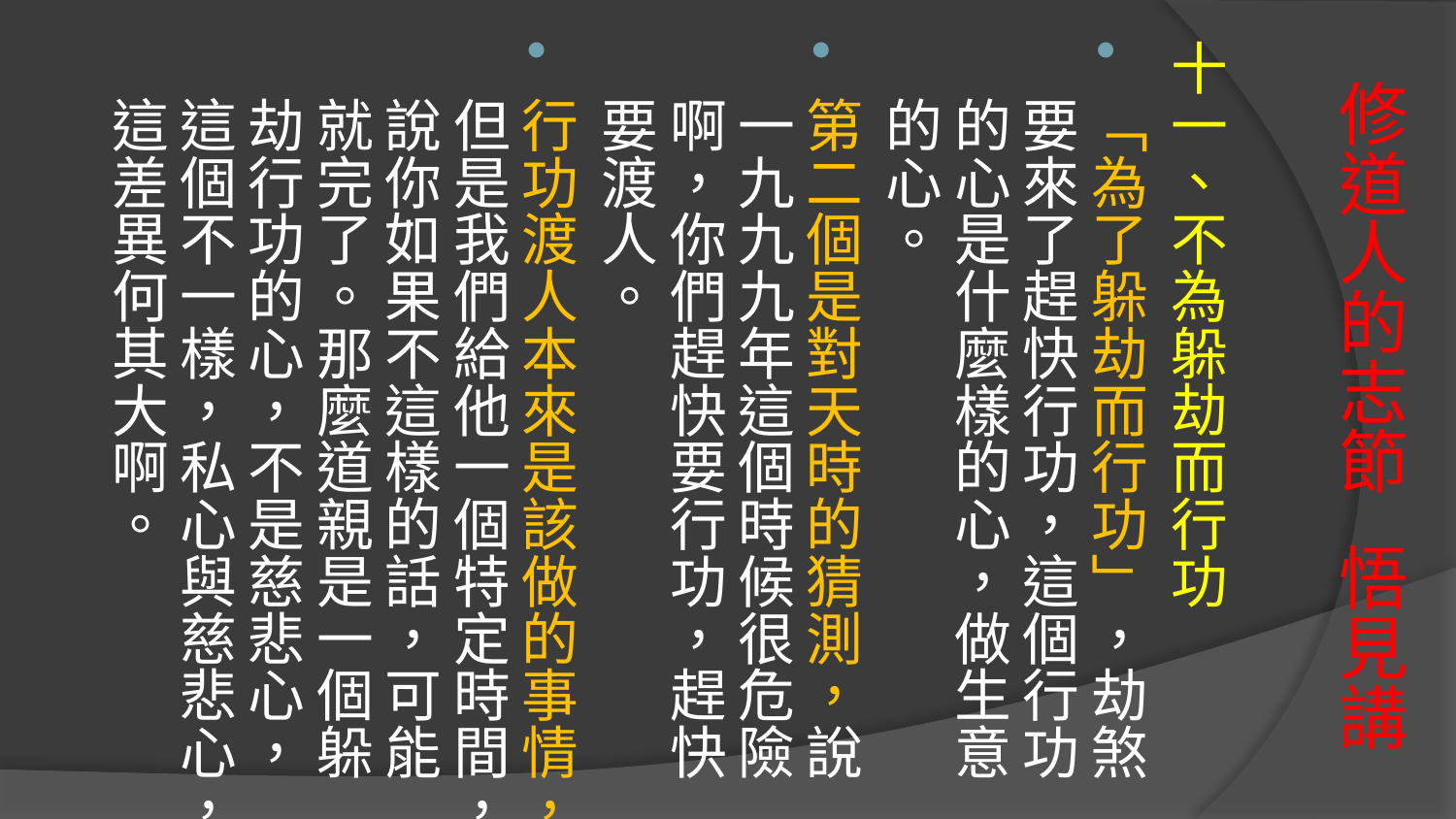

十一、不為躲劫而行功
﹁為了躲劫而行功﹂，劫煞要來了趕快行功，這個行功的心是什麼樣的心，做生意的心。
第二個是對天時的猜測，說一九九九年這個時候很危險啊，你們趕快要行功，趕快要渡人。
行功渡人本來是該做的事情，但是我們給他一個特定時間，說你如果不這樣的話，可能就完了。那麼道親是一個躲劫行功的心，不是慈悲心，這個不一樣，私心與慈悲心，這差異何其大啊。

# 修道人的志節   悟見講